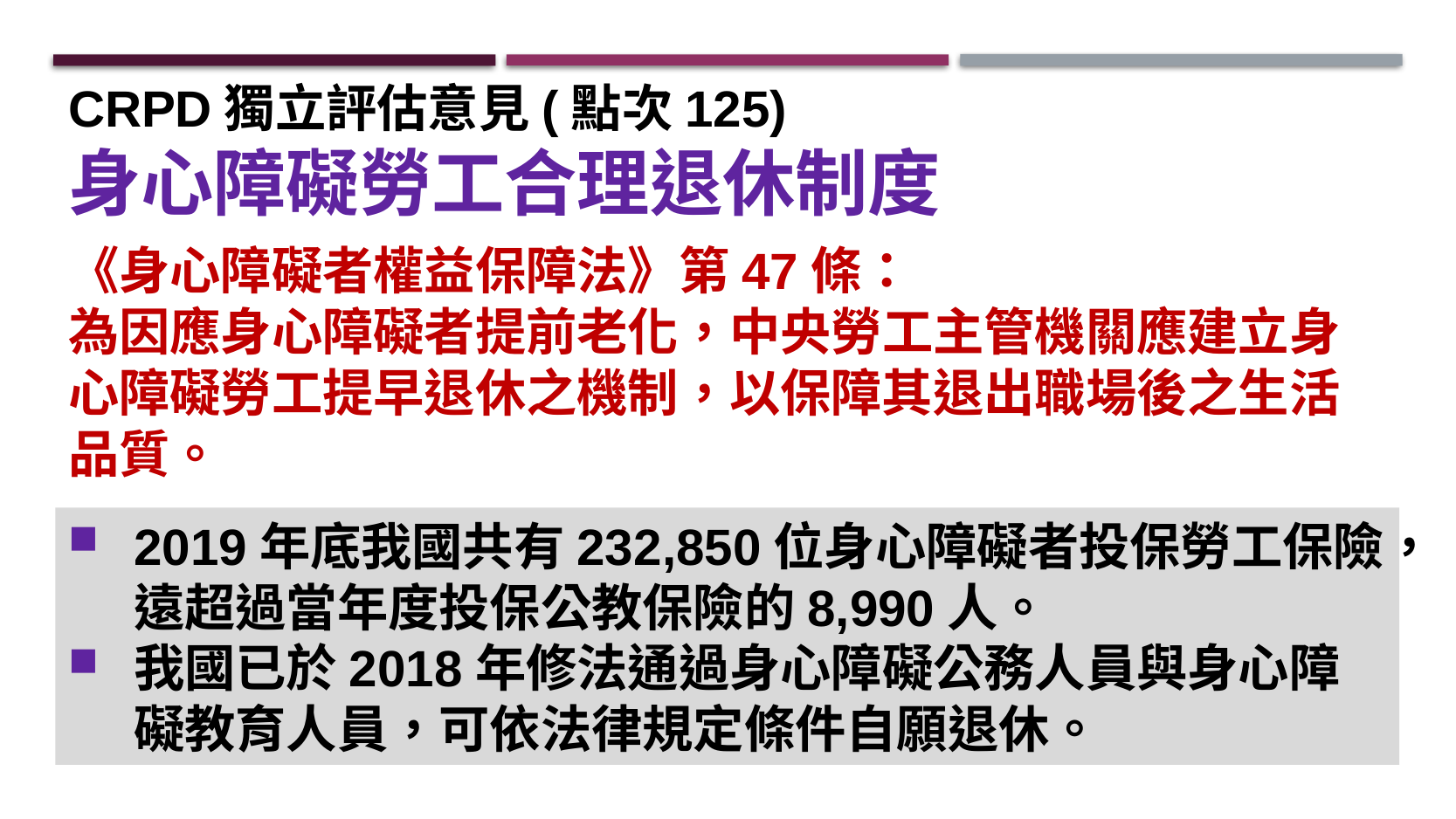

CRPD獨立評估意見(點次125)
身心障礙勞工合理退休制度
《身心障礙者權益保障法》第47條：
為因應身心障礙者提前老化，中央勞工主管機關應建立身心障礙勞工提早退休之機制，以保障其退出職場後之生活品質。
2019年底我國共有232,850位身心障礙者投保勞工保險，遠超過當年度投保公教保險的8,990人。
我國已於2018年修法通過身心障礙公務人員與身心障礙教育人員，可依法律規定條件自願退休。